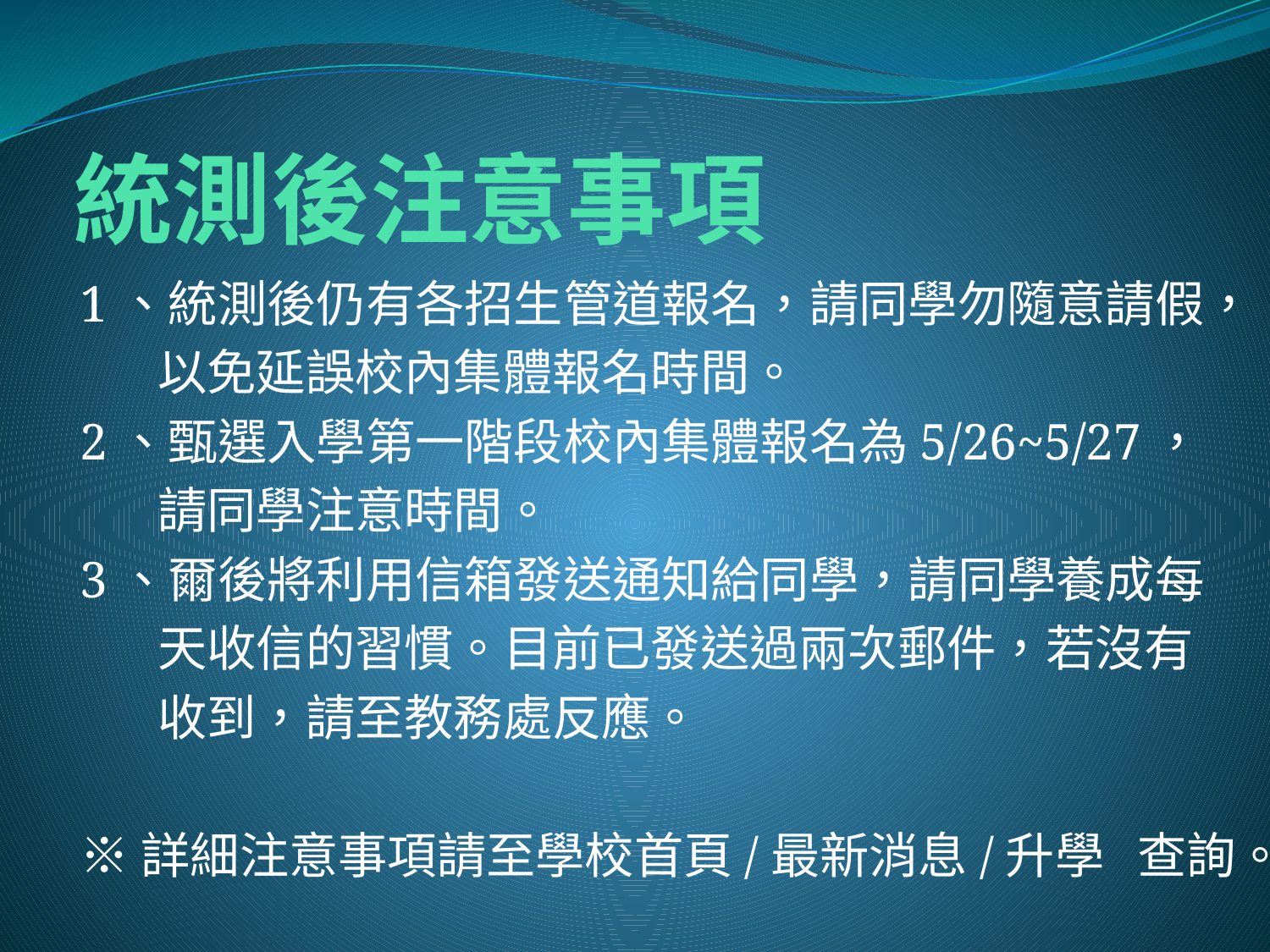

# 統測後注意事項
1、統測後仍有各招生管道報名，請同學勿隨意請假，
      以免延誤校內集體報名時間。
2、甄選入學第一階段校內集體報名為5/26~5/27，
      請同學注意時間。
3、爾後將利用信箱發送通知給同學，請同學養成每
      天收信的習慣。目前已發送過兩次郵件，若沒有
      收到，請至教務處反應。

※詳細注意事項請至學校首頁/最新消息/升學   查詢。